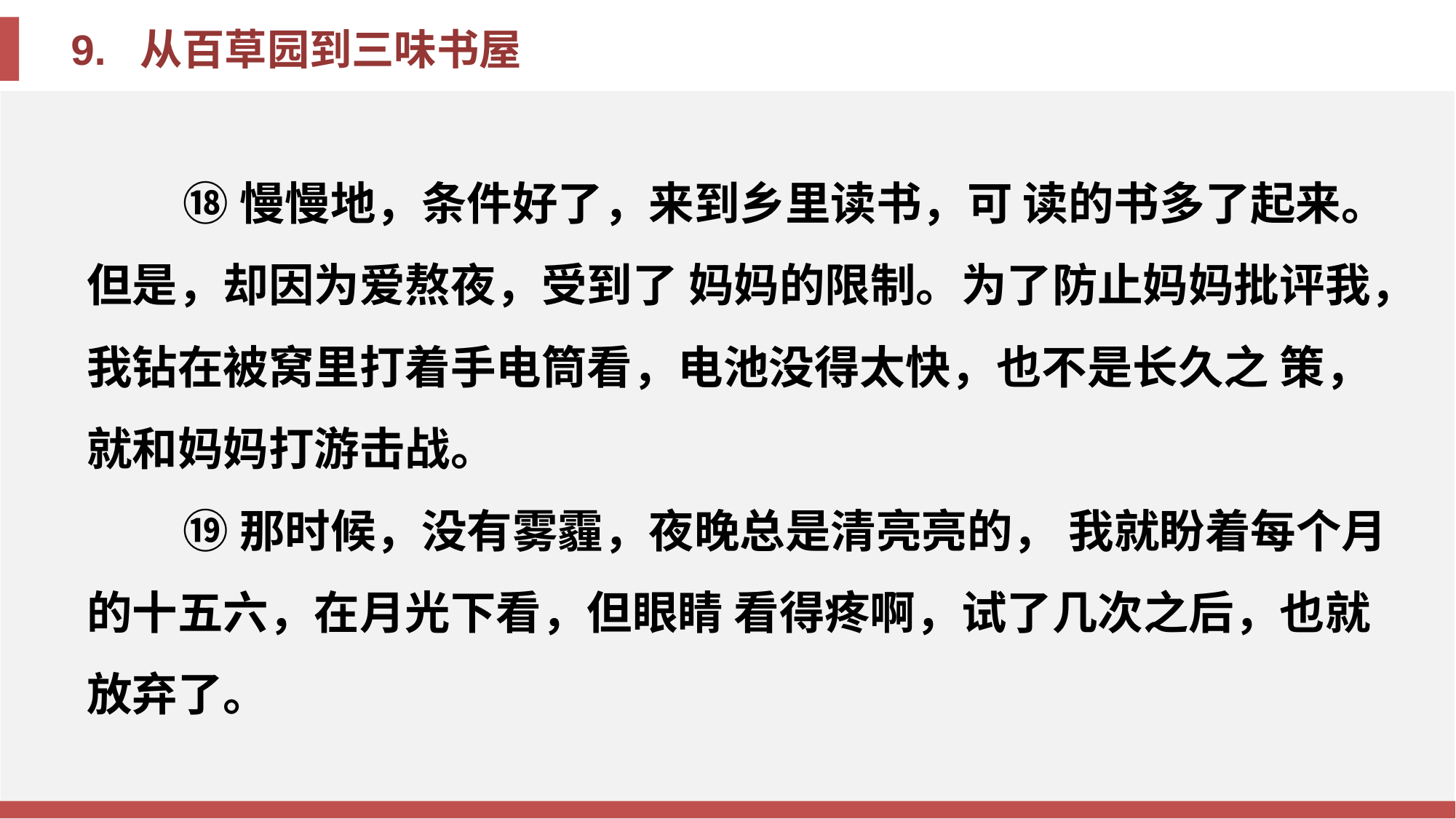

⑱慢慢地，条件好了，来到乡里读书，可 读的书多了起来。但是，却因为爱熬夜，受到了 妈妈的限制。为了防止妈妈批评我，我钻在被窝里打着手电筒看，电池没得太快，也不是长久之 策，就和妈妈打游击战。
⑲那时候，没有雾霾，夜晚总是清亮亮的， 我就盼着每个月的十五六，在月光下看，但眼睛 看得疼啊，试了几次之后，也就放弃了。